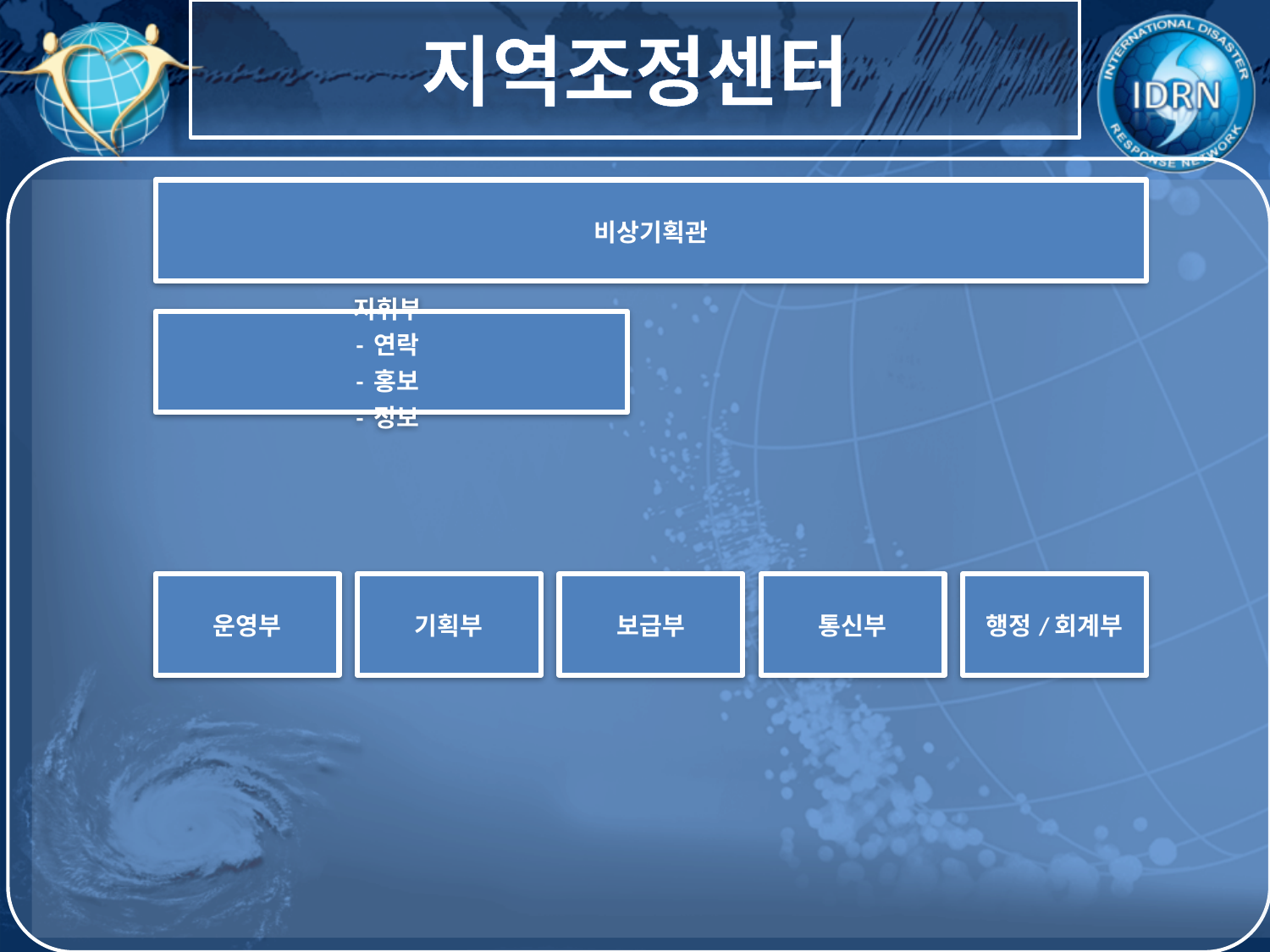

지역조정센터

비상기획관
지휘부
- 연락
- 홍보
- 정보
운영부
기획부
보급부
통신부
행정/회계부